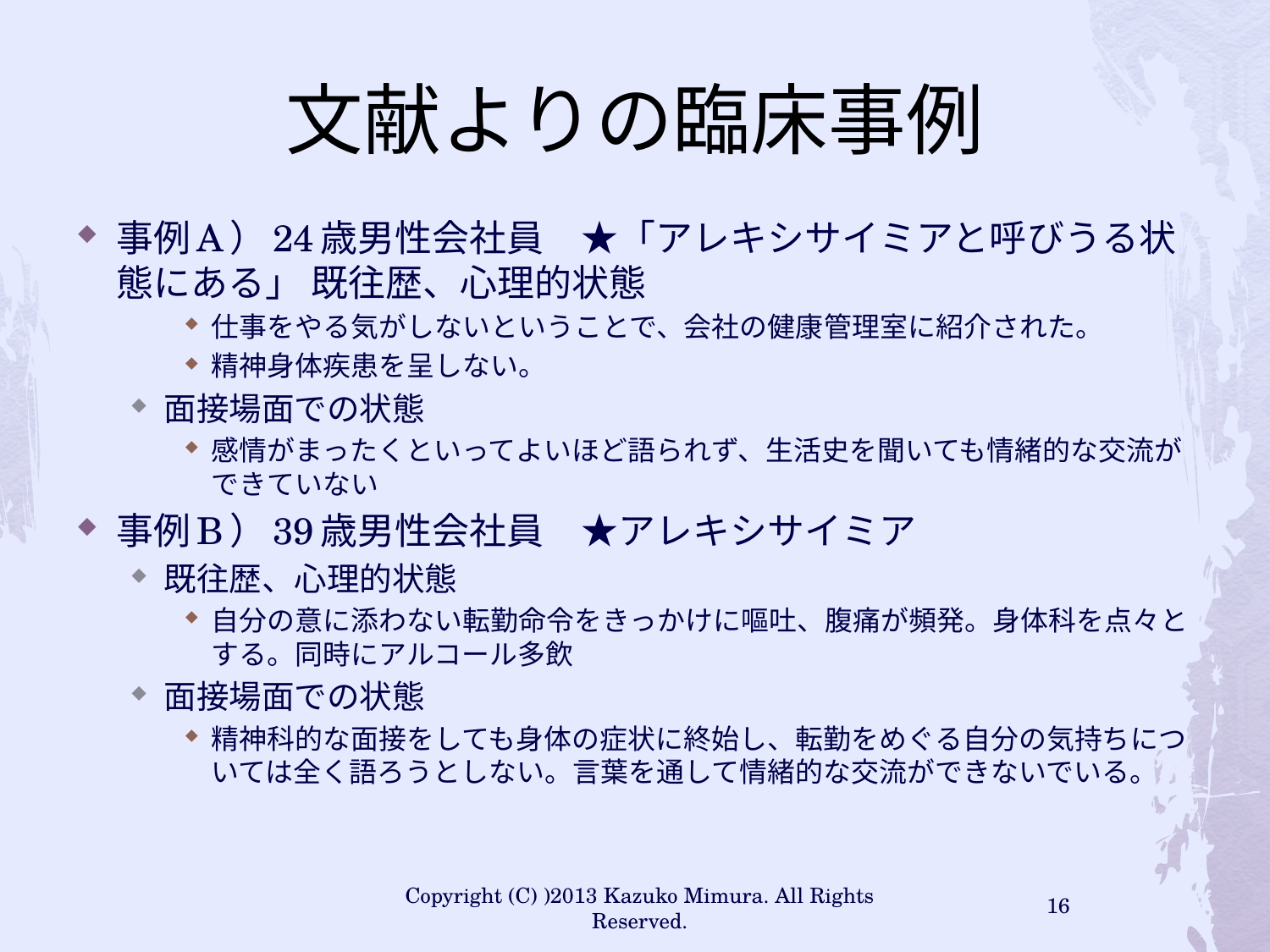

# 文献よりの臨床事例
事例A）24歳男性会社員　★「アレキシサイミアと呼びうる状態にある」 既往歴、心理的状態
仕事をやる気がしないということで、会社の健康管理室に紹介された。
精神身体疾患を呈しない。
面接場面での状態
感情がまったくといってよいほど語られず、生活史を聞いても情緒的な交流ができていない
事例B）39歳男性会社員　★アレキシサイミア
既往歴、心理的状態
自分の意に添わない転勤命令をきっかけに嘔吐、腹痛が頻発。身体科を点々とする。同時にアルコール多飲
面接場面での状態
精神科的な面接をしても身体の症状に終始し、転勤をめぐる自分の気持ちについては全く語ろうとしない。言葉を通して情緒的な交流ができないでいる。
Copyright (C) )2013 Kazuko Mimura. All Rights Reserved.
16